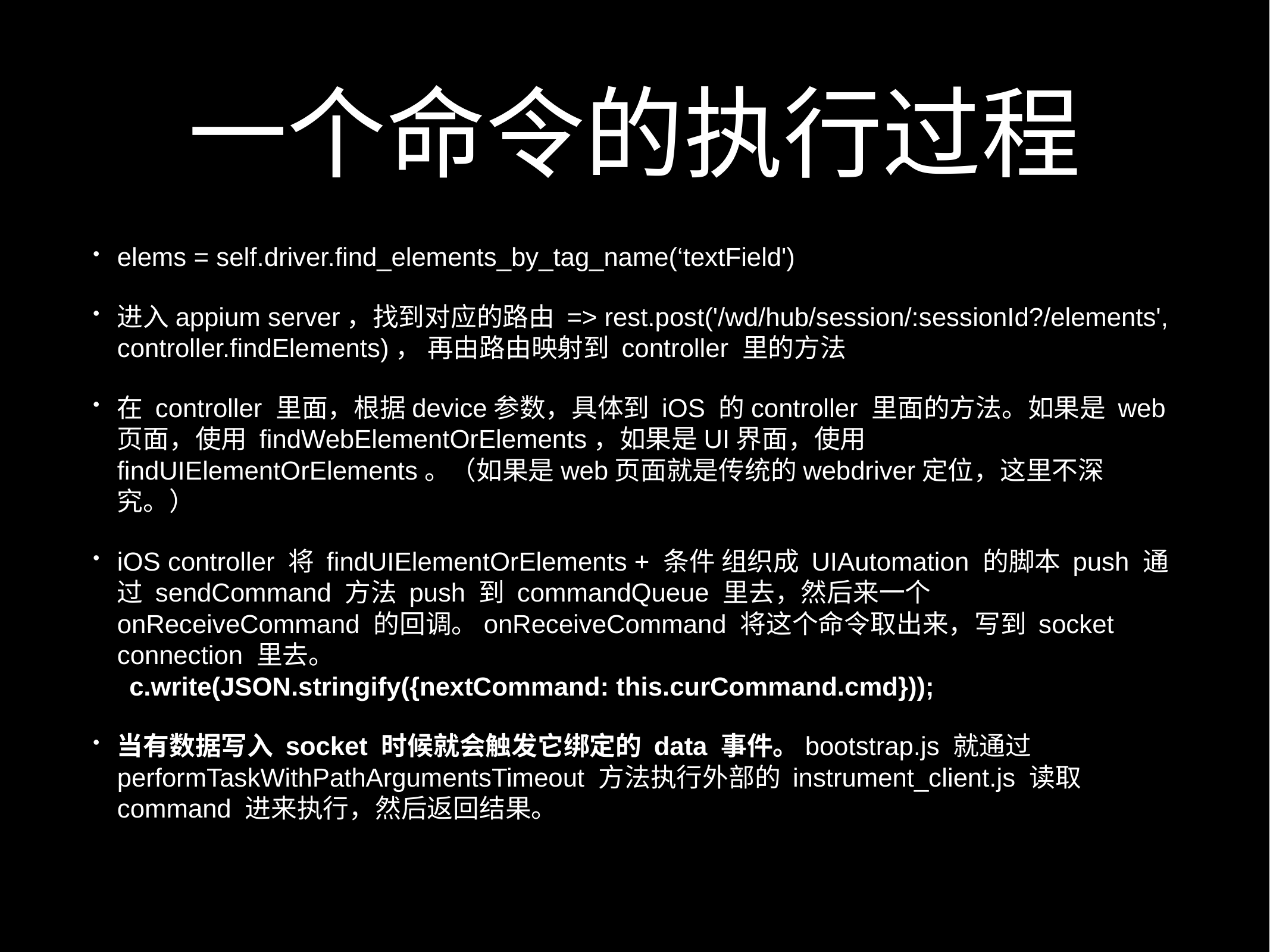

# 一个命令的执行过程
elems = self.driver.find_elements_by_tag_name(‘textField')
进入appium server，找到对应的路由 => rest.post('/wd/hub/session/:sessionId?/elements', controller.findElements)， 再由路由映射到 controller 里的方法
在 controller 里面，根据device参数，具体到 iOS 的controller 里面的方法。如果是 web 页面，使用 findWebElementOrElements，如果是UI界面，使用 findUIElementOrElements。（如果是web页面就是传统的webdriver定位，这里不深究。）
iOS controller 将 findUIElementOrElements + 条件 组织成 UIAutomation 的脚本 push 通过 sendCommand 方法 push 到 commandQueue 里去，然后来一个onReceiveCommand 的回调。onReceiveCommand 将这个命令取出来，写到 socket connection 里去。
 c.write(JSON.stringify({nextCommand: this.curCommand.cmd}));
当有数据写入 socket 时候就会触发它绑定的 data 事件。bootstrap.js 就通过 performTaskWithPathArgumentsTimeout 方法执行外部的 instrument_client.js 读取 command 进来执行，然后返回结果。